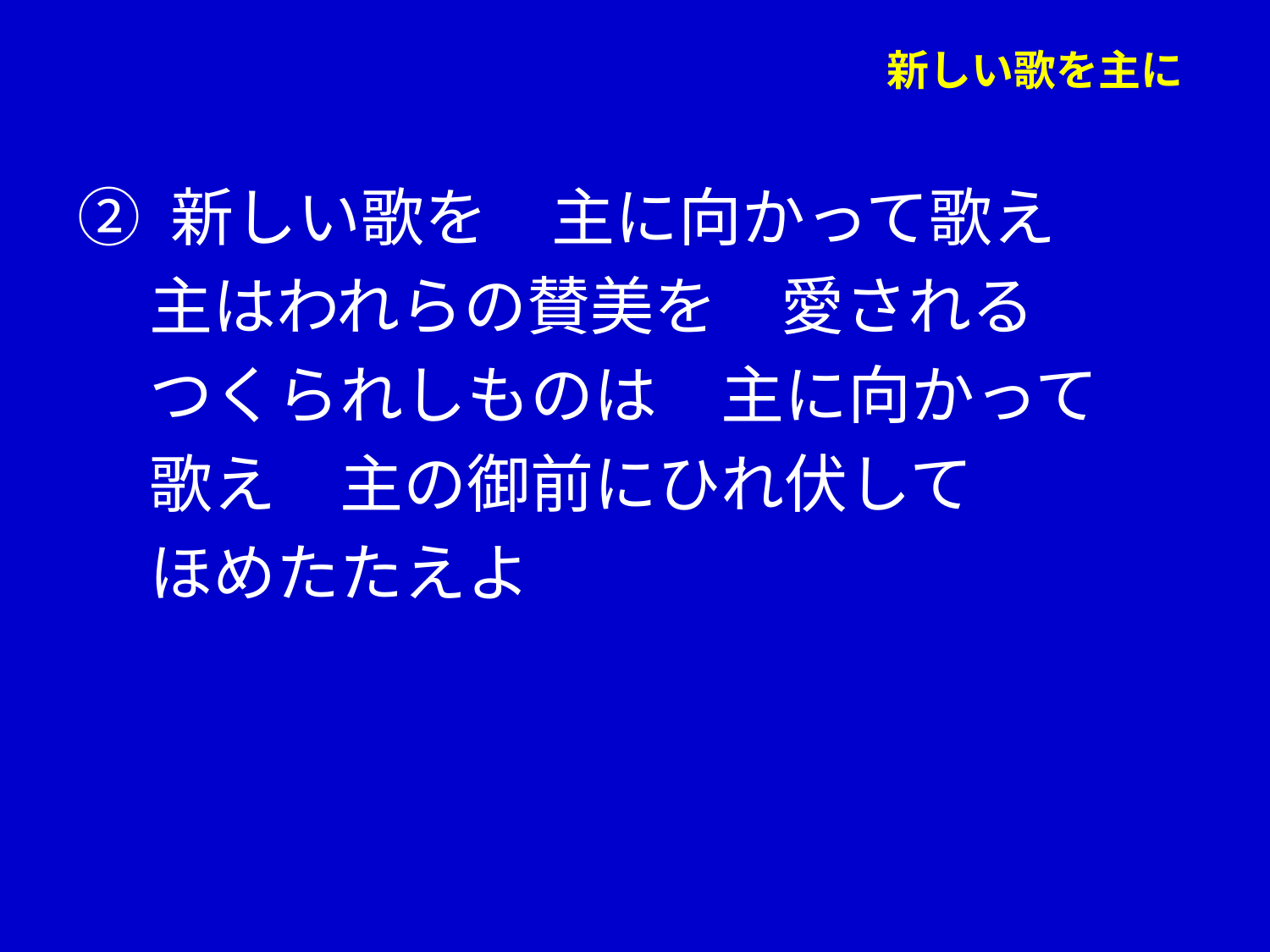

# 新しい歌を主に
➁ 新しい歌を　主に向かって歌え
    主はわれらの賛美を　愛される
    つくられしものは　主に向かって
    歌え　主の御前にひれ伏して
    ほめたたえよ